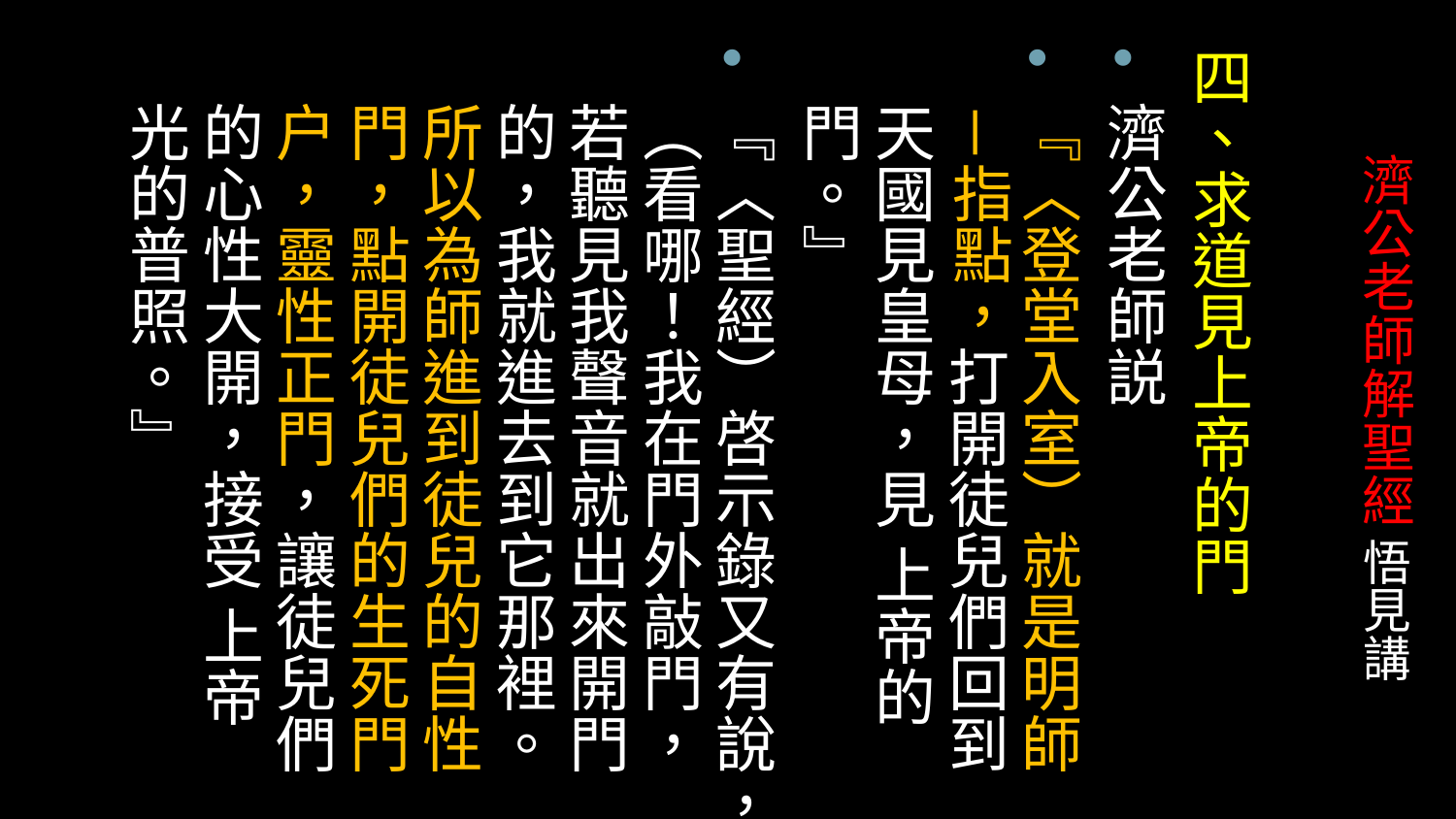

四、求道見上帝的門
濟公老師説
『〈登堂入室）就是明師－指點，打開徒兒們回到天國見皇母，見 上帝的門。』
『〈聖經）啓示錄又有說，（看哪！我在門外敲門，若聽見我聲音就出來開門的，我就進去到它那裡。所以為師進到徒兒的自性門，點開徒兒們的生死門户，靈性正門，讓徒兒們的心性大開，接受 上帝光的普照。』

# 濟公老師解聖經 悟見講